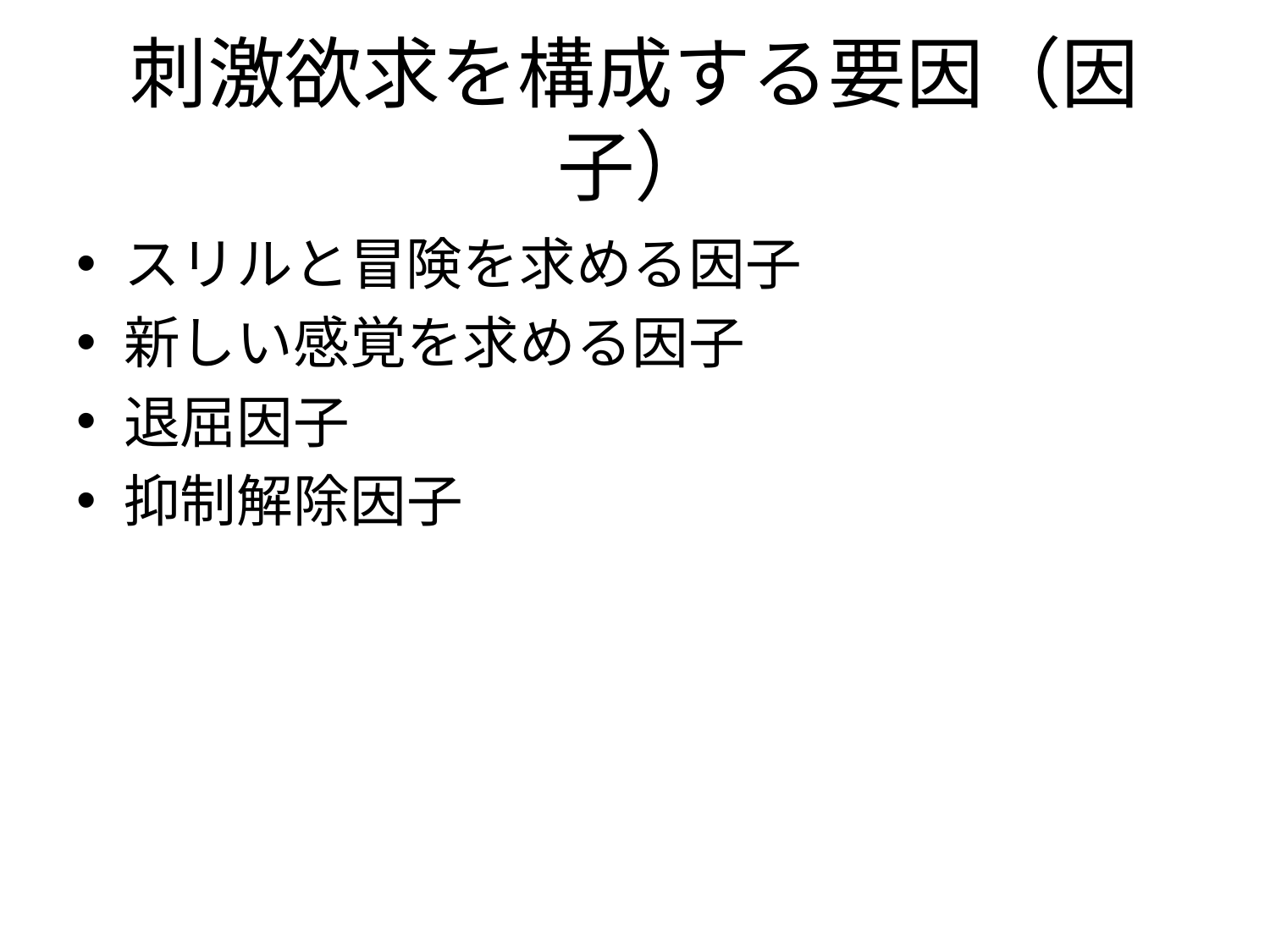

# 刺激欲求を構成する要因（因子）
スリルと冒険を求める因子
新しい感覚を求める因子
退屈因子
抑制解除因子